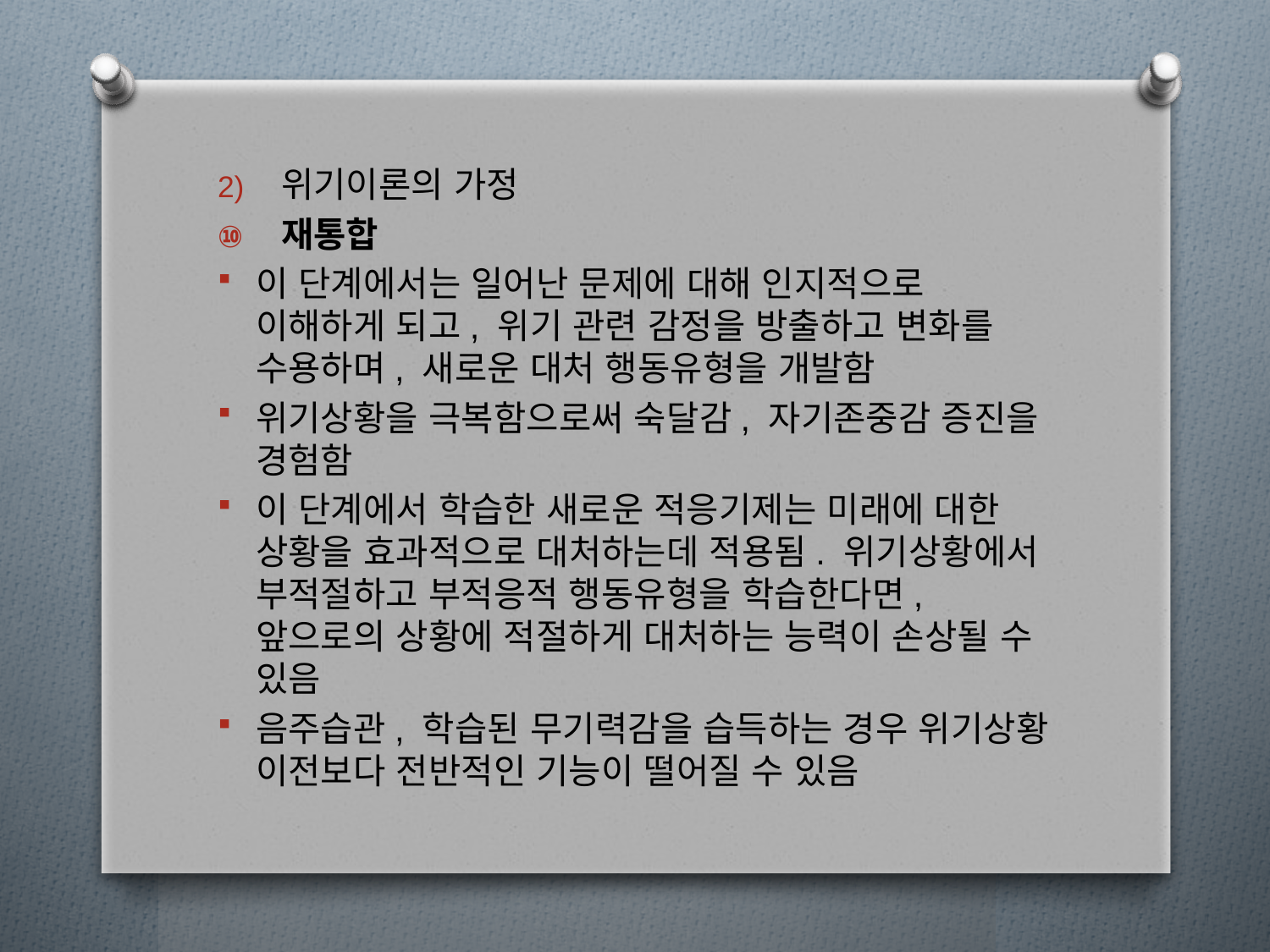

위기이론의 가정
재통합
이 단계에서는 일어난 문제에 대해 인지적으로 이해하게 되고, 위기 관련 감정을 방출하고 변화를 수용하며, 새로운 대처 행동유형을 개발함
위기상황을 극복함으로써 숙달감, 자기존중감 증진을 경험함
이 단계에서 학습한 새로운 적응기제는 미래에 대한 상황을 효과적으로 대처하는데 적용됨. 위기상황에서 부적절하고 부적응적 행동유형을 학습한다면, 앞으로의 상황에 적절하게 대처하는 능력이 손상될 수 있음
음주습관, 학습된 무기력감을 습득하는 경우 위기상황 이전보다 전반적인 기능이 떨어질 수 있음